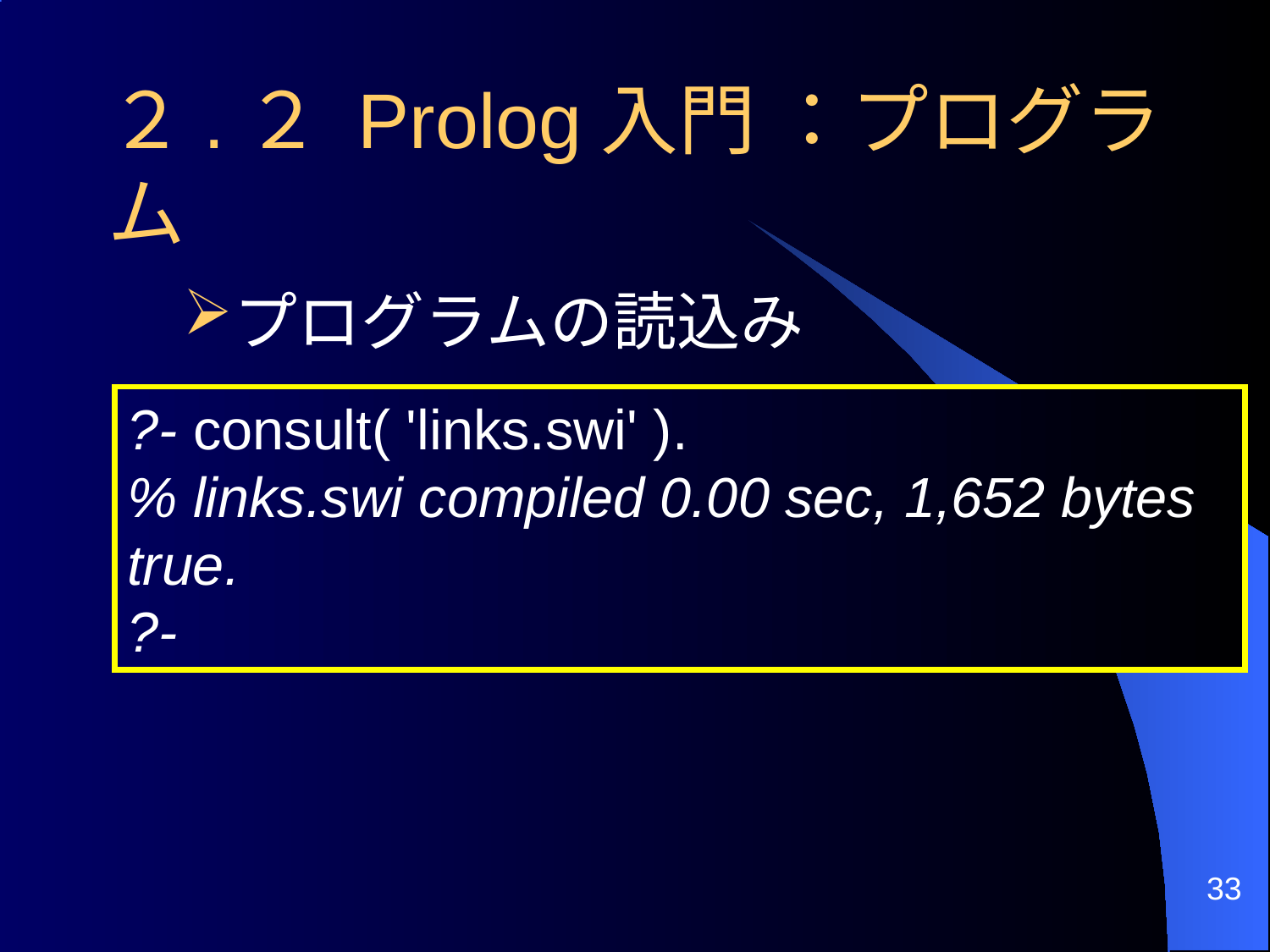

２.２ Prolog入門 ：プログラム
プログラムの読込み
?- consult( 'links.swi' ).
% links.swi compiled 0.00 sec, 1,652 bytes
true.
?-
33